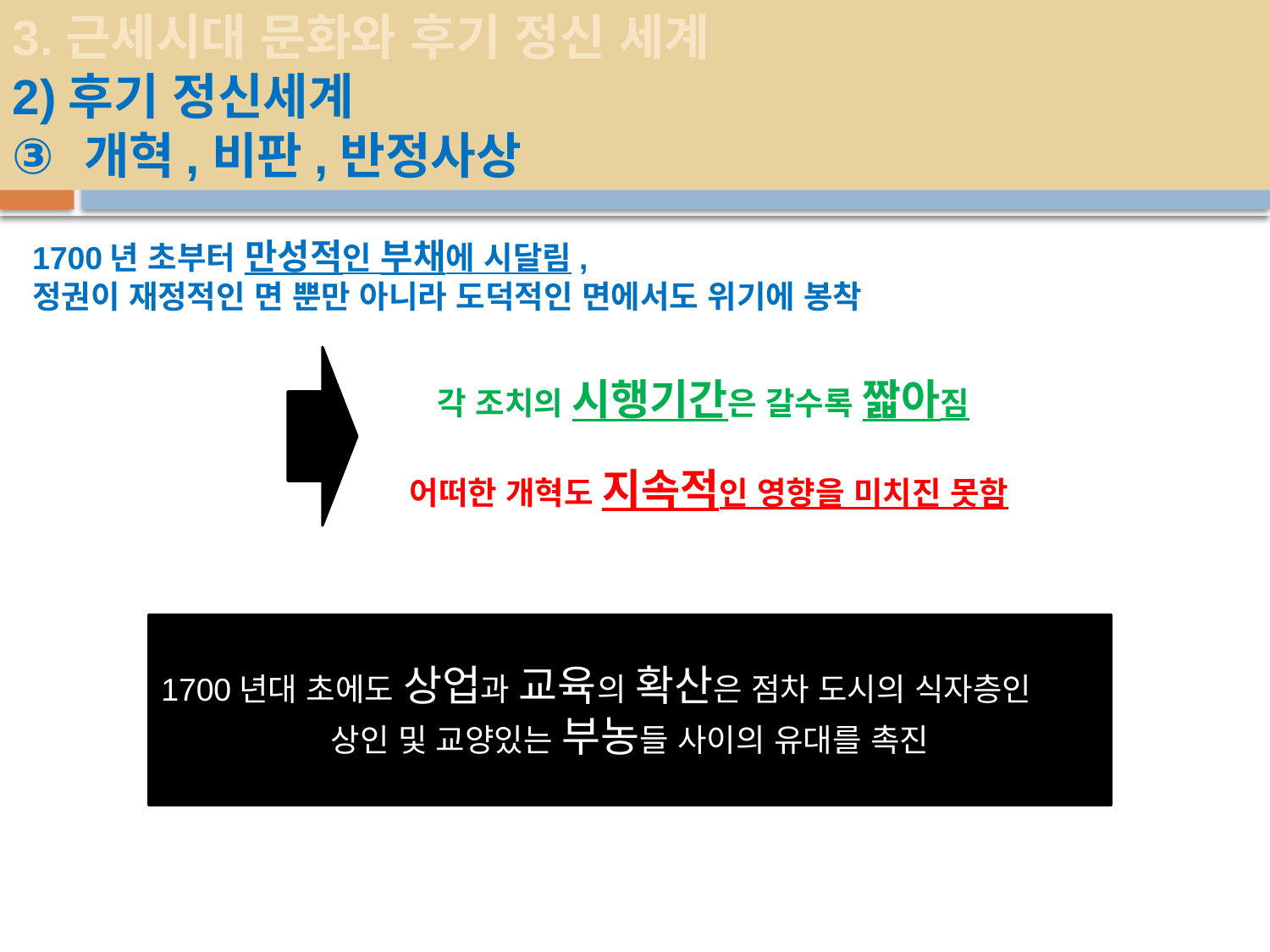

3.근세시대 문화와 후기 정신 세계
2)후기 정신세계
개혁,비판,반정사상
1700년 초부터 만성적인 부채에 시달림,
정권이 재정적인 면 뿐만 아니라 도덕적인 면에서도 위기에 봉착

각 조치의 시행기간은 갈수록 짧아짐
어떠한 개혁도 지속적인 영향을 미치진 못함

1700년대 초에도 상업과 교육의 확산은 점차 도시의 식자층인
상인 및 교양있는 부농들 사이의 유대를 촉진